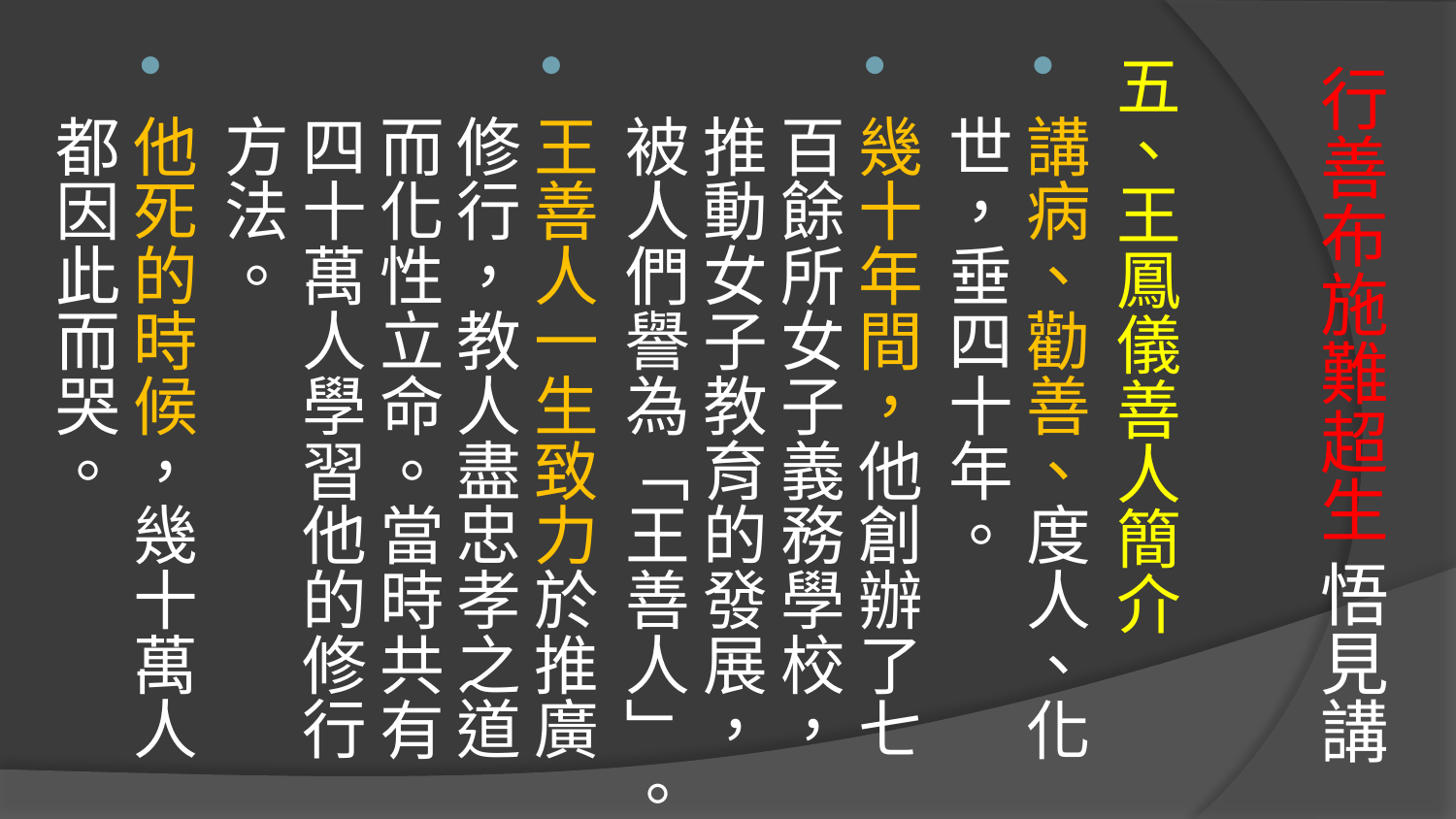

五、王鳳儀善人簡介
講病、勸善、度人、化世，垂四十年。
幾十年間，他創辦了七百餘所女子義務學校，推動女子教育的發展，被人們譽為「王善人」。
王善人一生致力於推廣修行，教人盡忠孝之道而化性立命。當時共有四十萬人學習他的修行方法。
他死的時候，幾十萬人都因此而哭。
# 行善布施難超生 悟見講